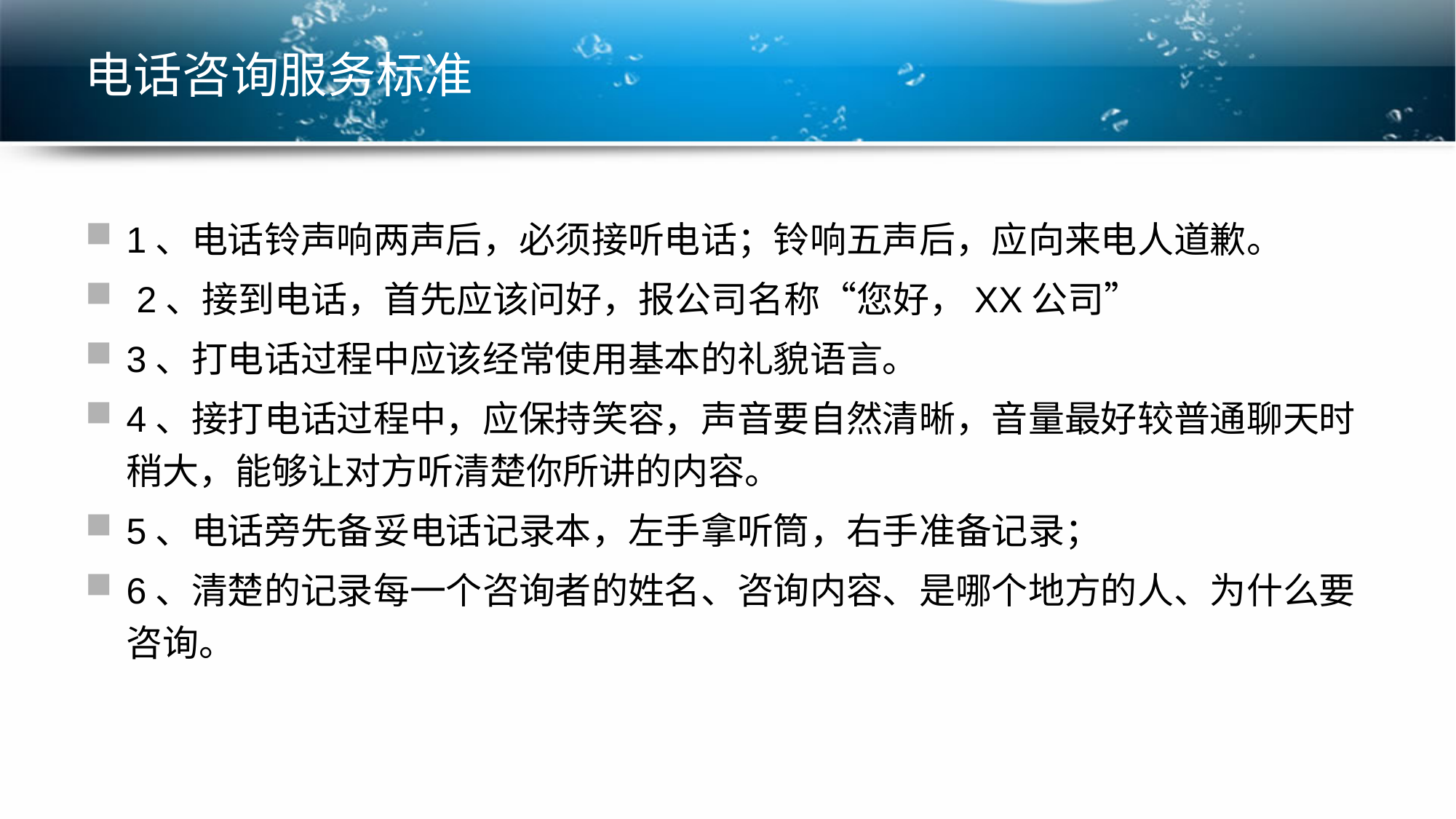

# 电话咨询服务标准

1、电话铃声响两声后，必须接听电话；铃响五声后，应向来电人道歉。
 2、接到电话，首先应该问好，报公司名称“您好，XX公司”
3、打电话过程中应该经常使用基本的礼貌语言。
4、接打电话过程中，应保持笑容，声音要自然清晰，音量最好较普通聊天时稍大，能够让对方听清楚你所讲的内容。
5、电话旁先备妥电话记录本，左手拿听筒，右手准备记录；
6、清楚的记录每一个咨询者的姓名、咨询内容、是哪个地方的人、为什么要咨询。